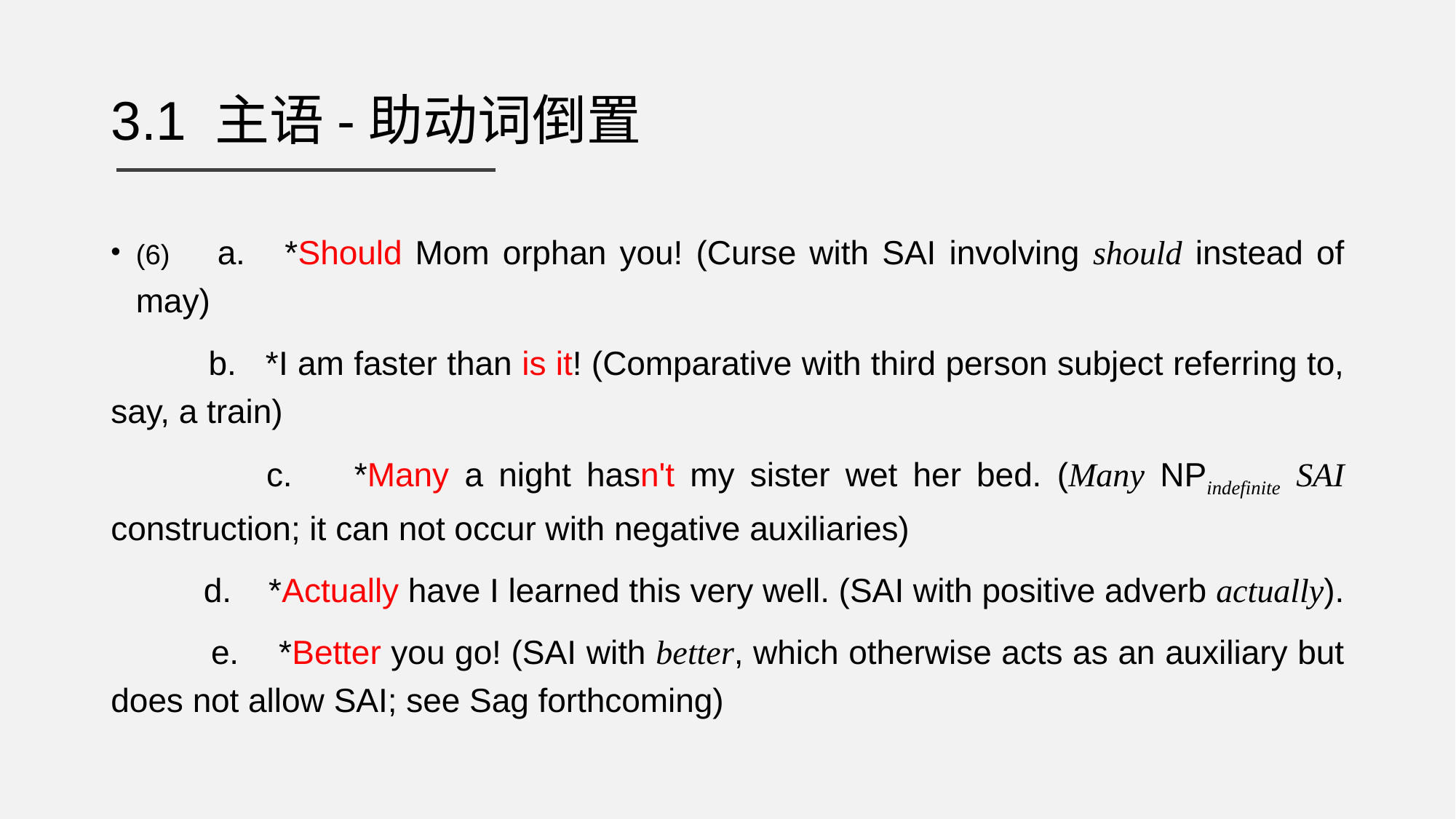

# 3.1 主语-助动词倒置
(6)    a.   *Should Mom orphan you! (Curse with SAI involving should instead of may)
          b.   *I am faster than is it! (Comparative with third person subject referring to, say, a train)
          c.    *Many a night hasn't my sister wet her bed. (Many NPindefinite SAI construction; it can not occur with negative auxiliaries)
          d.    *Actually have I learned this very well. (SAI with positive adverb actually).
          e.    *Better you go! (SAI with better, which otherwise acts as an auxiliary but does not allow SAI; see Sag forthcoming)